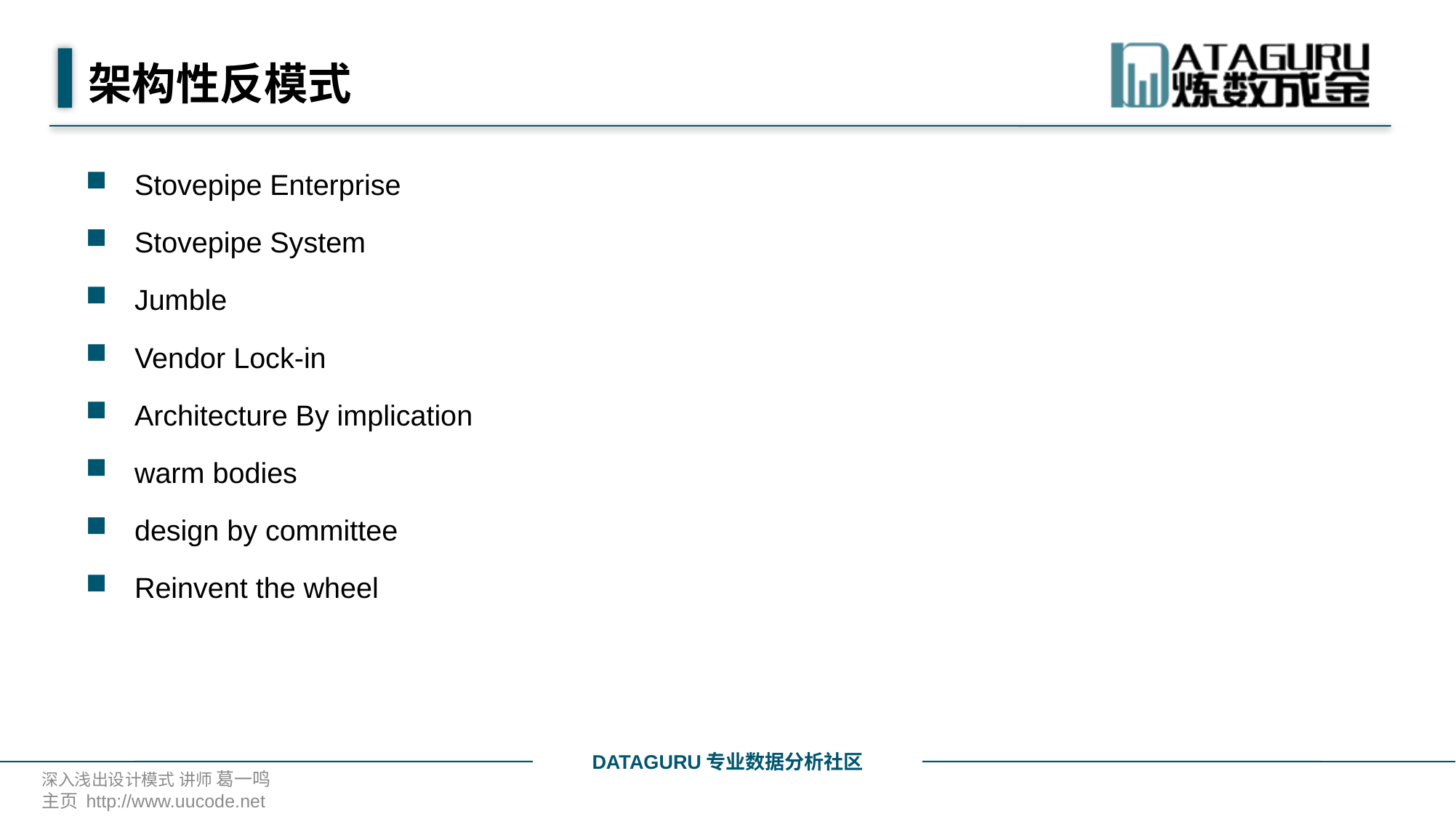

# 架构性反模式
Stovepipe Enterprise
Stovepipe System
Jumble
Vendor Lock-in
Architecture By implication
warm bodies
design by committee
Reinvent the wheel